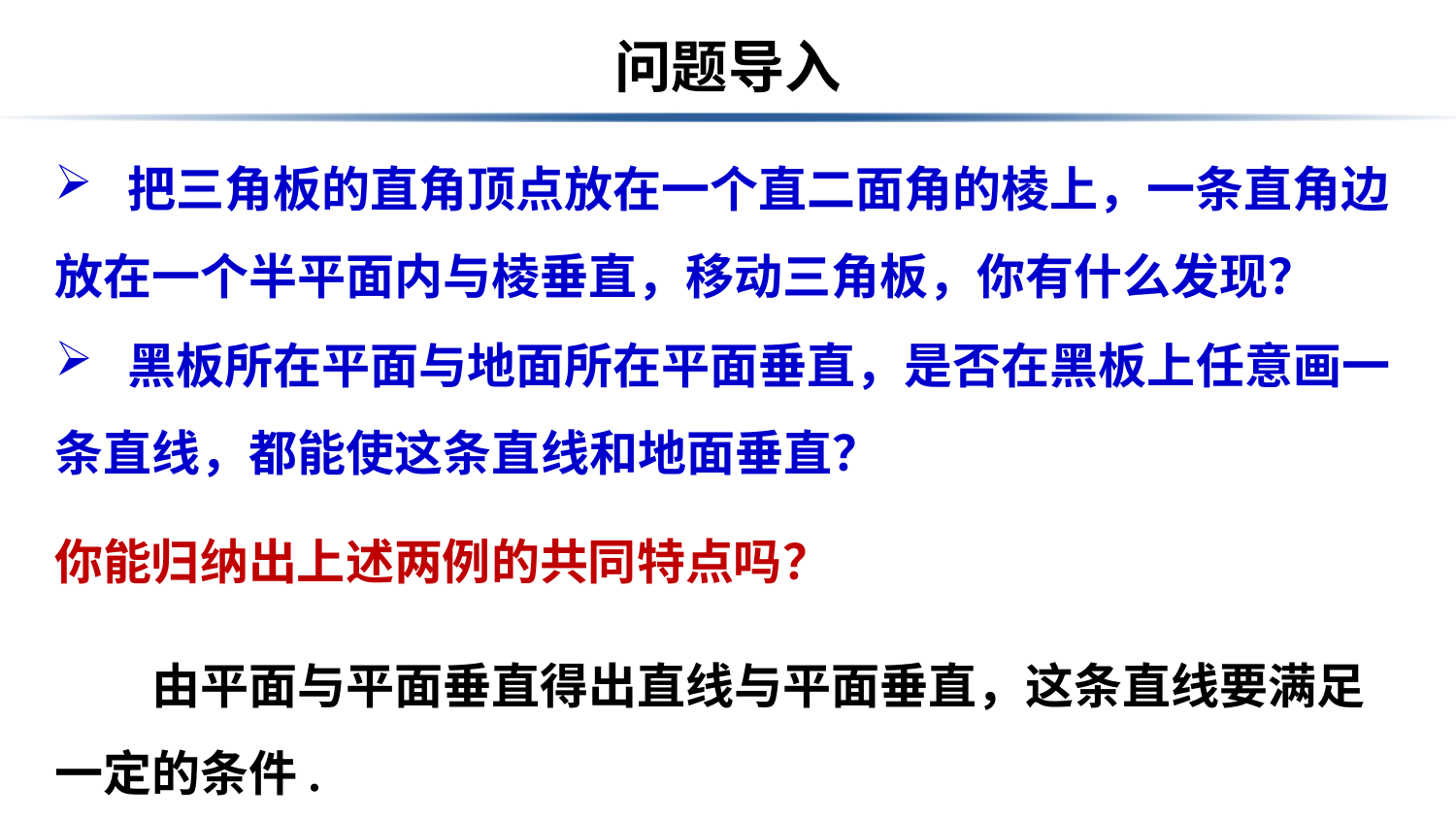

# 问题导入
把三角板的直角顶点放在一个直二面角的棱上，一条直角边
放在一个半平面内与棱垂直，移动三角板，你有什么发现？

黑板所在平面与地面所在平面垂直，是否在黑板上任意画一
条直线，都能使这条直线和地面垂直？
你能归纳出上述两例的共同特点吗？
　　由平面与平面垂直得出直线与平面垂直，这条直线要满足一定的条件.